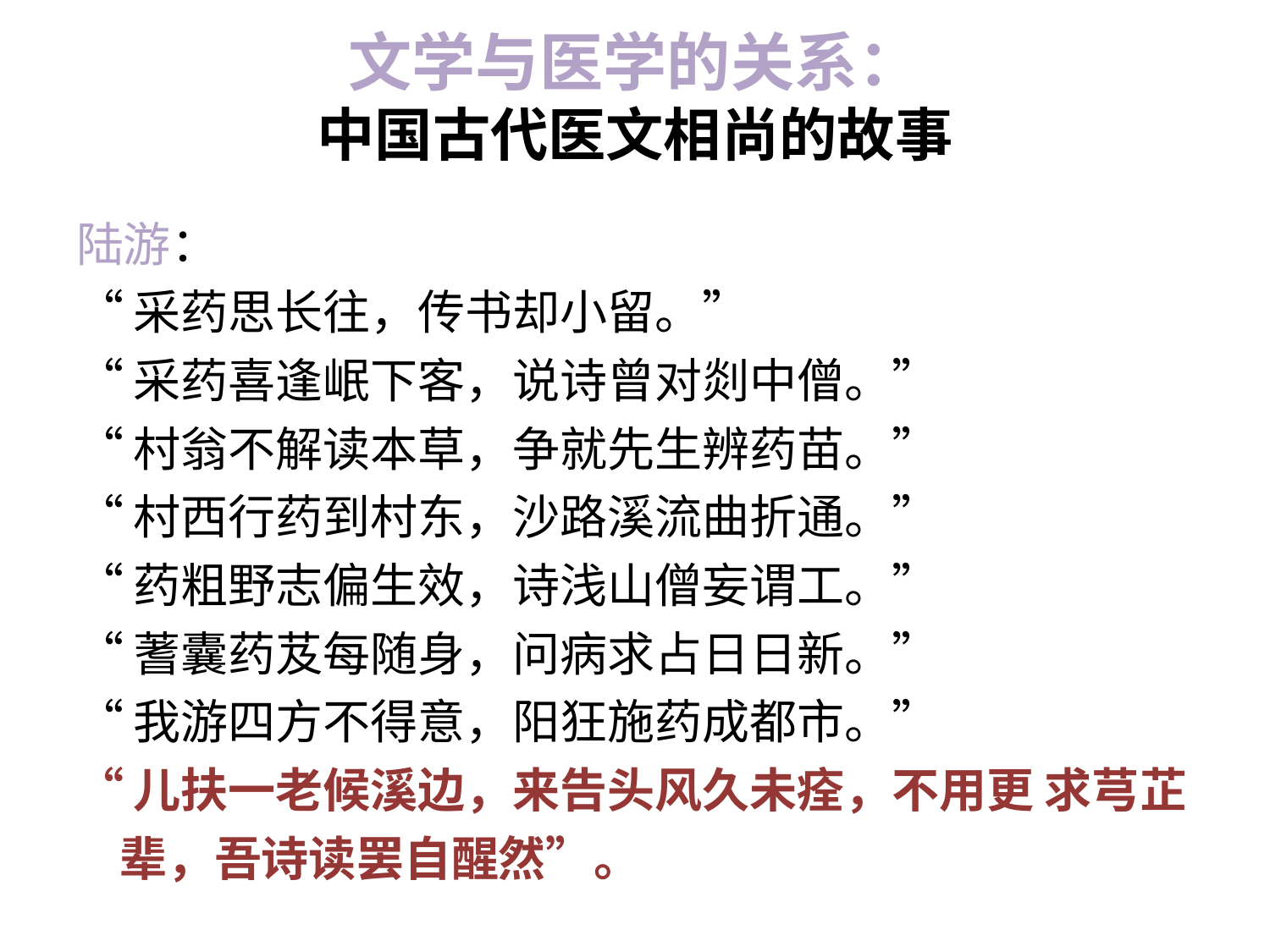

# 文学与医学的关系： 中国古代医文相尚的故事
陆游：
“采药思长往，传书却小留。”
“采药喜逢岷下客，说诗曾对剡中僧。”
“村翁不解读本草，争就先生辨药苗。”
“村西行药到村东，沙路溪流曲折通。”
“药粗野志偏生效，诗浅山僧妄谓工。”
“蓍囊药芨每随身，问病求占日日新。”
“我游四方不得意，阳狂施药成都市。”
“儿扶一老候溪边，来告头风久未痊，不用更 求芎芷辈，吾诗读罢自醒然”。